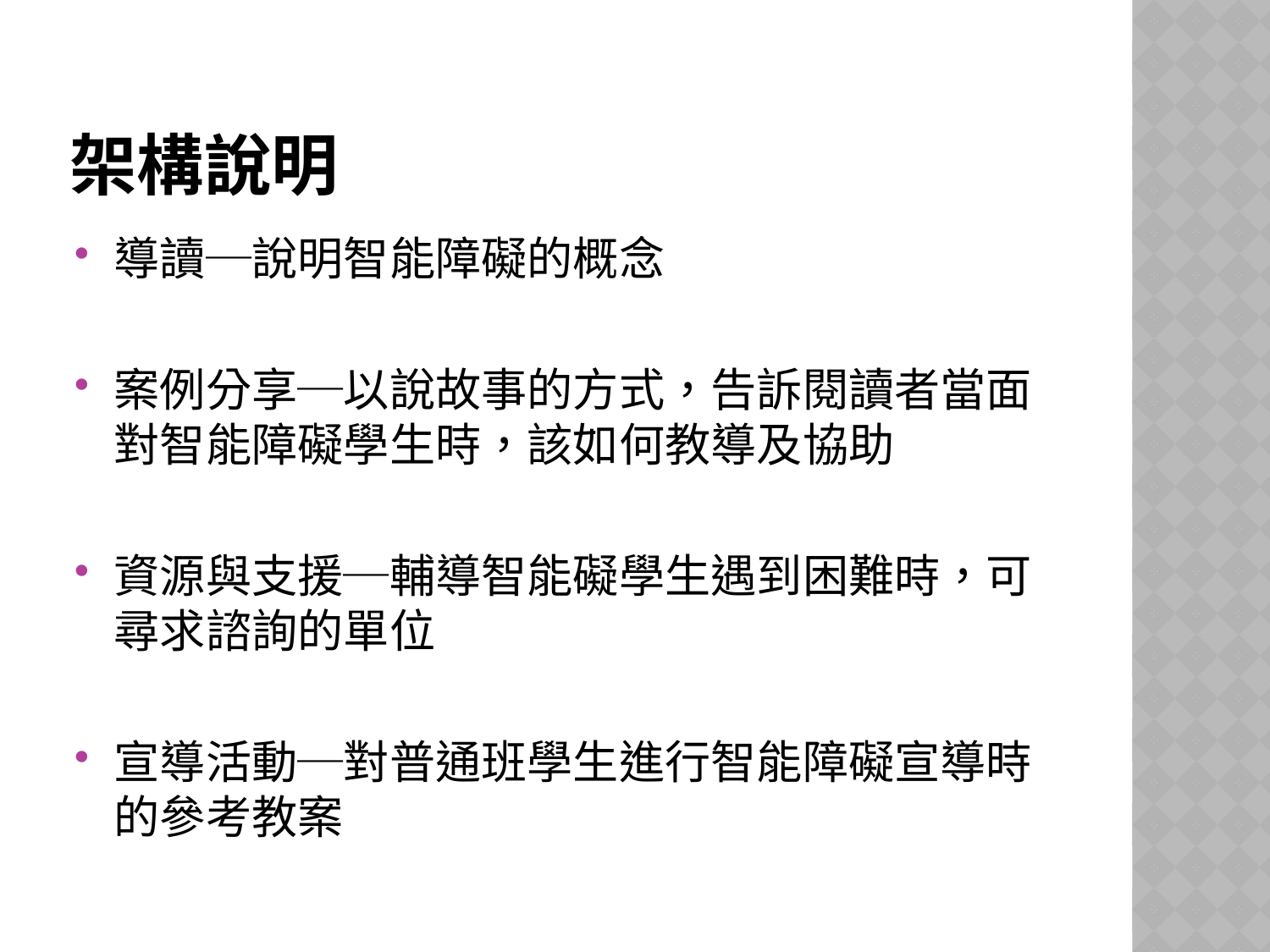

# 架構說明
導讀─說明智能障礙的概念

案例分享─以說故事的方式，告訴閱讀者當面對智能障礙學生時，該如何教導及協助

資源與支援─輔導智能礙學生遇到困難時，可尋求諮詢的單位

宣導活動─對普通班學生進行智能障礙宣導時的參考教案